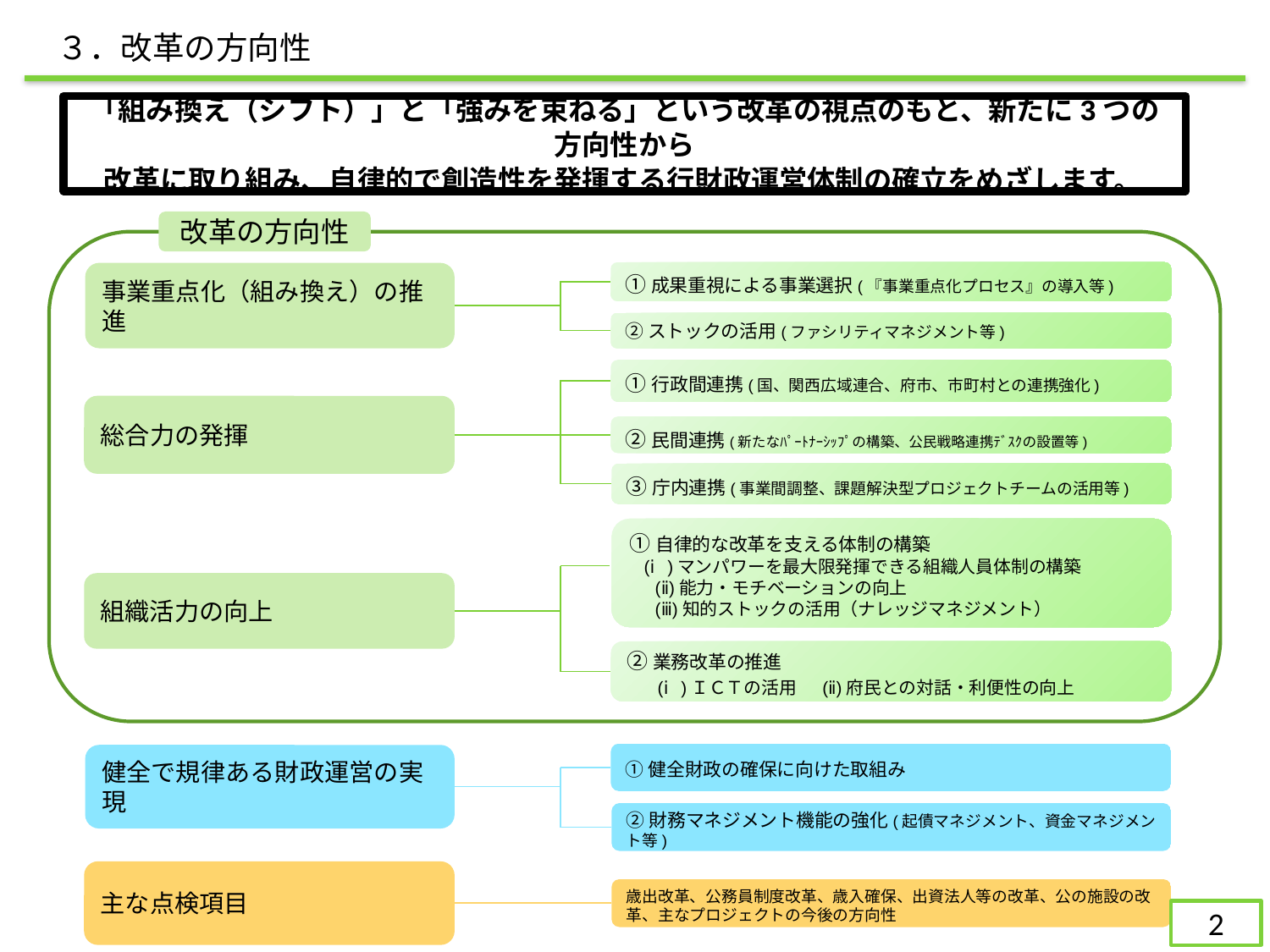

３．改革の方向性
「組み換え（シフト）」と「強みを束ねる」という改革の視点のもと、新たに3つの方向性から
　改革に取り組み、自律的で創造性を発揮する行財政運営体制の確立をめざします。
改革の方向性

①成果重視による事業選択(『事業重点化プロセス』の導入等)

②ストックの活用(ファシリティマネジメント等)

事業重点化（組み換え）の推進

①行政間連携(国、関西広域連合、府市、市町村との連携強化)

②民間連携(新たなﾊﾟｰﾄﾅｰｼｯﾌﾟの構築、公民戦略連携ﾃﾞｽｸの設置等)

③庁内連携(事業間調整、課題解決型プロジェクトチームの活用等)

総合力の発揮

①自律的な改革を支える体制の構築
   (ⅰ)マンパワーを最大限発揮できる組織人員体制の構築
　 (ⅱ)能力・モチベーションの向上
　 (ⅲ)知的ストックの活用（ナレッジマネジメント）

②業務改革の推進
　 (ⅰ)ＩＣＴの活用 　(ⅱ)府民との対話・利便性の向上

組織活力の向上

①健全財政の確保に向けた取組み

②財務マネジメント機能の強化(起債マネジメント、資金マネジメント等)

健全で規律ある財政運営の実現
主な点検項目

歳出改革、公務員制度改革、歳入確保、出資法人等の改革、公の施設の改革、主なプロジェクトの今後の方向性

2